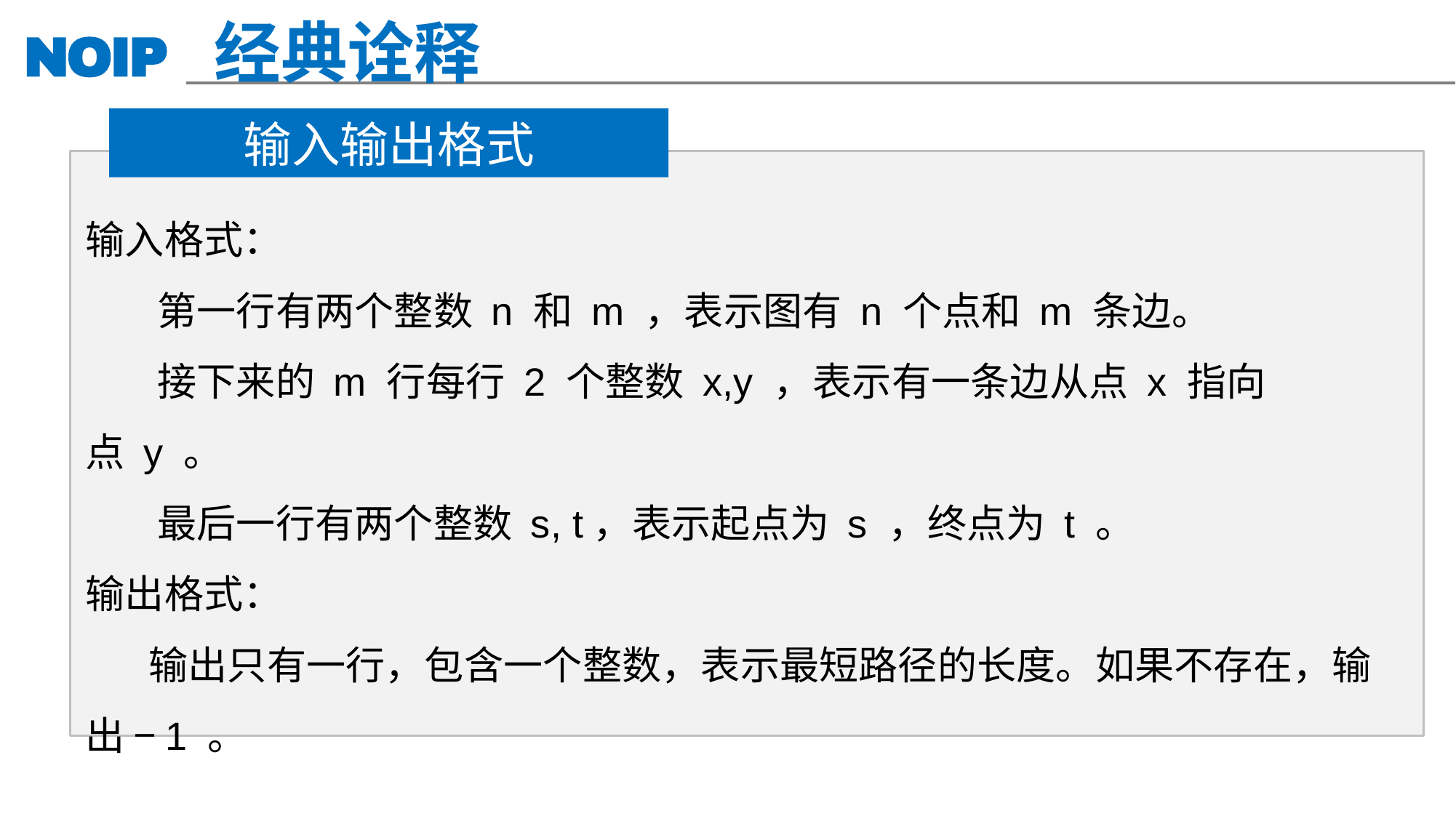

经典诠释
输入输出格式

输入格式：
       第一行有两个整数 n 和 m ，表示图有 n 个点和 m 条边。
       接下来的 m 行每行 2 个整数 x,y ，表示有一条边从点 x 指向点 y 。
       最后一行有两个整数 s, t，表示起点为 s ，终点为 t 。
输出格式：
      输出只有一行，包含一个整数，表示最短路径的长度。如果不存在，输出 −1 。